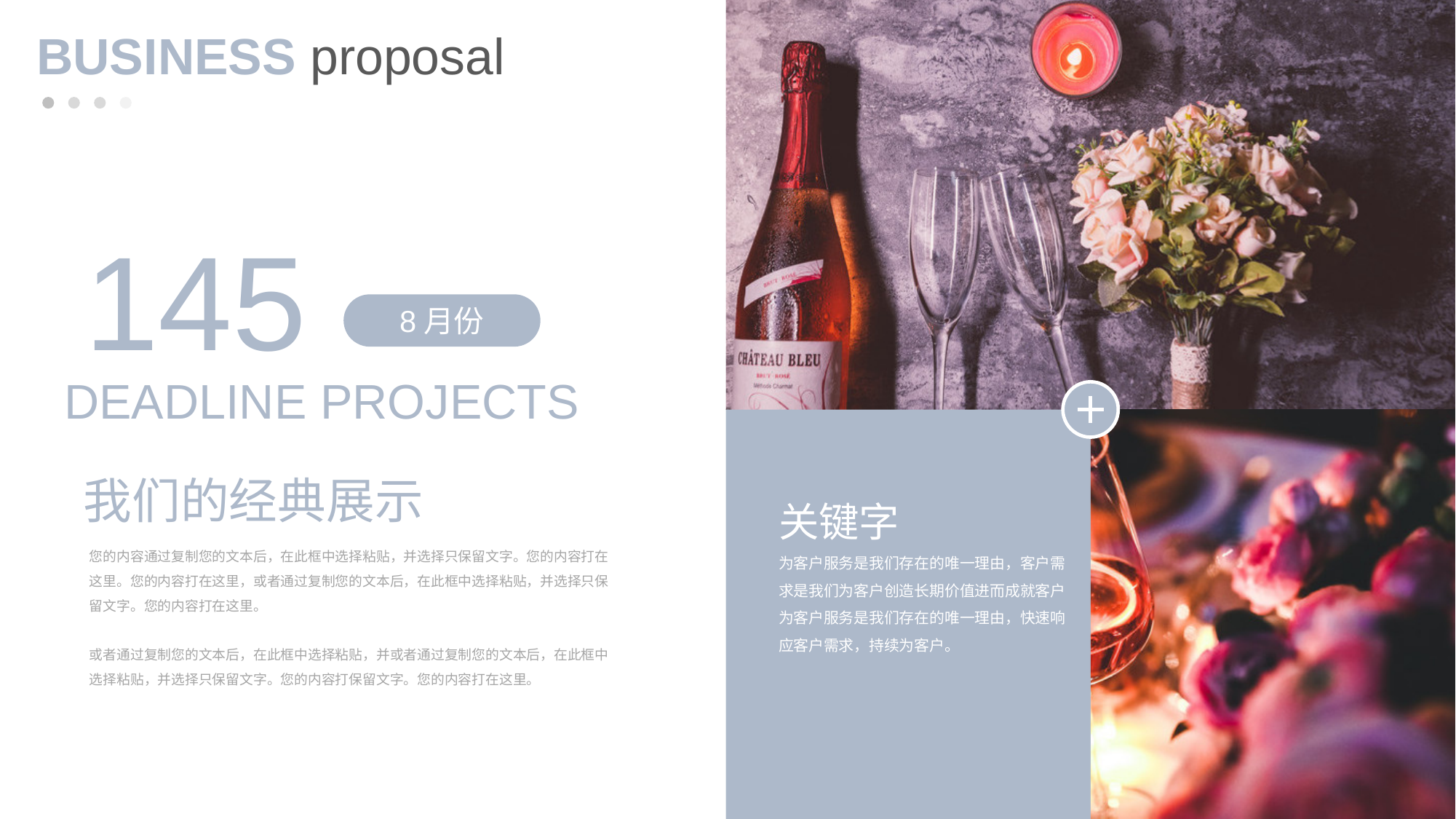

BUSINESS proposal

145
8月份
DEADLINE PROJECTS

我们的经典展示
关键字
为客户服务是我们存在的唯一理由，客户需求是我们为客户创造长期价值进而成就客户为客户服务是我们存在的唯一理由，快速响应客户需求，持续为客户。
您的内容通过复制您的文本后，在此框中选择粘贴，并选择只保留文字。您的内容打在这里。您的内容打在这里，或者通过复制您的文本后，在此框中选择粘贴，并选择只保留文字。您的内容打在这里。

或者通过复制您的文本后，在此框中选择粘贴，并或者通过复制您的文本后，在此框中选择粘贴，并选择只保留文字。您的内容打保留文字。您的内容打在这里。